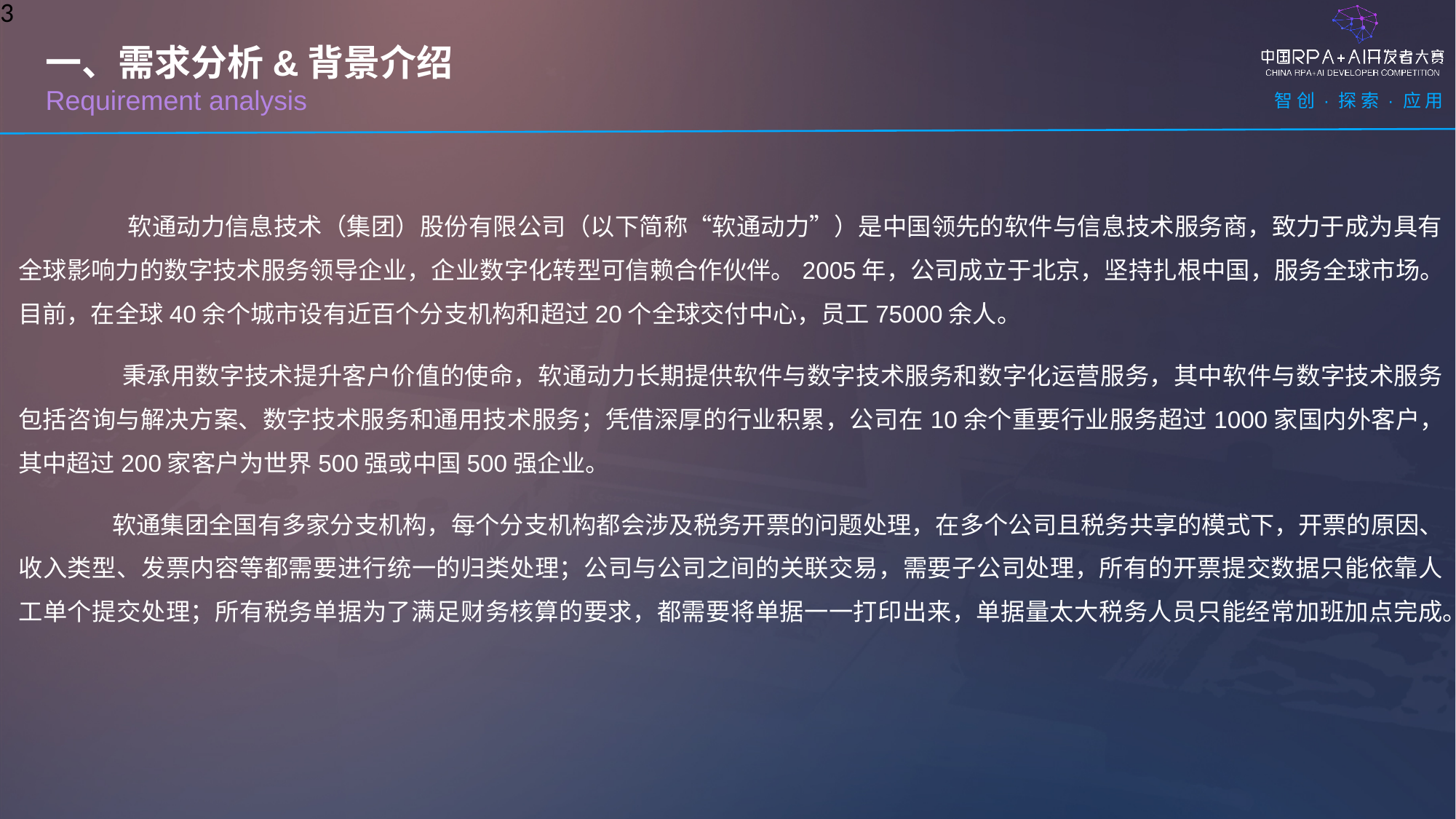

3
一、需求分析&背景介绍
Requirement analysis
	软通动力信息技术（集团）股份有限公司（以下简称“软通动力”）是中国领先的软件与信息技术服务商，致力于成为具有全球影响力的数字技术服务领导企业，企业数字化转型可信赖合作伙伴。2005年，公司成立于北京，坚持扎根中国，服务全球市场。目前，在全球40余个城市设有近百个分支机构和超过20个全球交付中心，员工75000余人。
                 秉承用数字技术提升客户价值的使命，软通动力长期提供软件与数字技术服务和数字化运营服务，其中软件与数字技术服务包括咨询与解决方案、数字技术服务和通用技术服务；凭借深厚的行业积累，公司在10余个重要行业服务超过1000家国内外客户，其中超过200家客户为世界500强或中国500强企业。
                软通集团全国有多家分支机构，每个分支机构都会涉及税务开票的问题处理，在多个公司且税务共享的模式下，开票的原因、收入类型、发票内容等都需要进行统一的归类处理；公司与公司之间的关联交易，需要子公司处理，所有的开票提交数据只能依靠人工单个提交处理；所有税务单据为了满足财务核算的要求，都需要将单据一一打印出来，单据量太大税务人员只能经常加班加点完成。